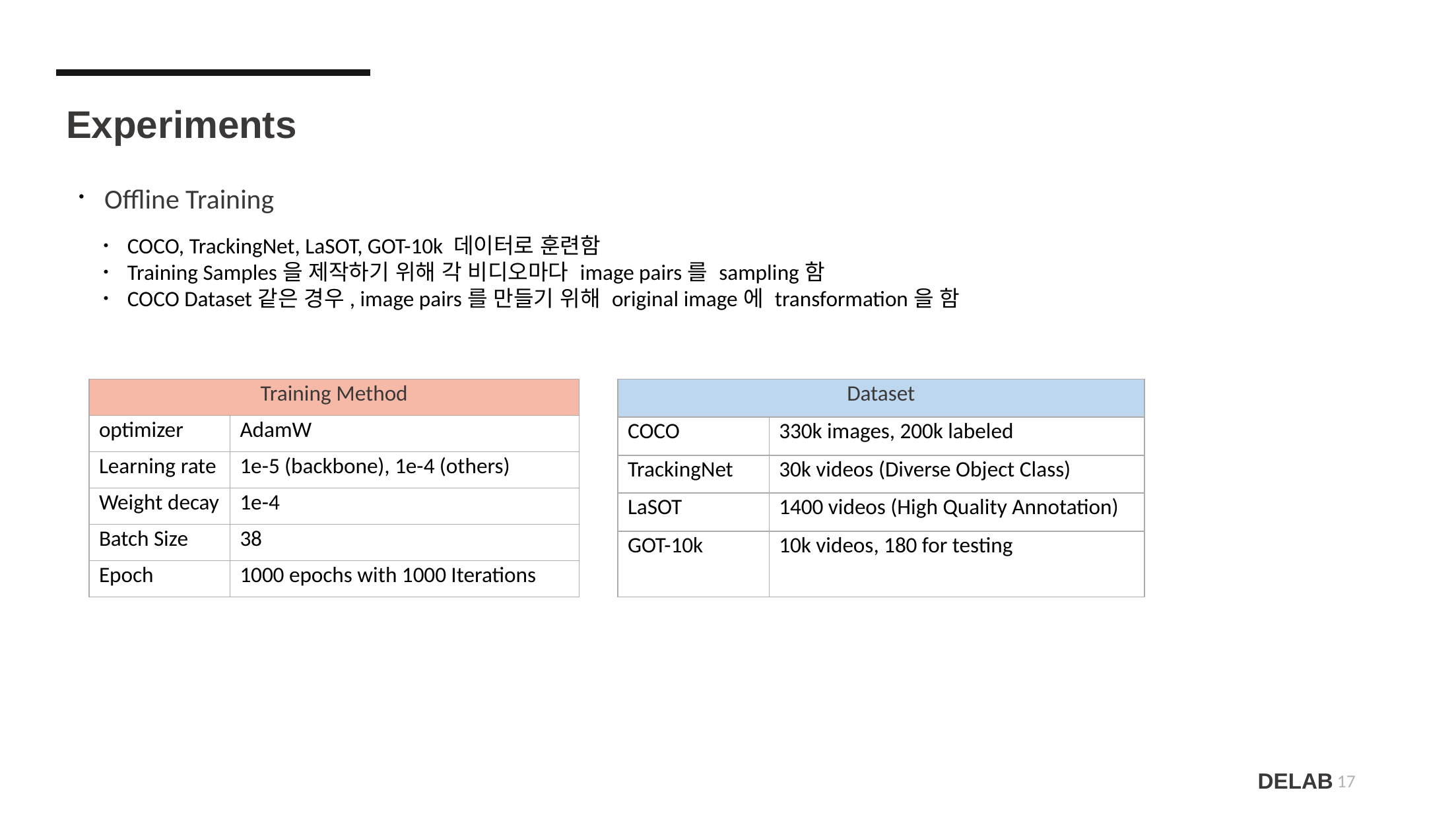

Experiments

ㆍOffline Training

    ㆍ COCO, TrackingNet, LaSOT, GOT-10k 데이터로 훈련함
    ㆍ Training Samples을 제작하기 위해 각 비디오마다 image pairs를 sampling함
    ㆍ COCO Dataset같은 경우, image pairs를 만들기 위해 original image에 transformation을 함
| Training Method |  |
| --- | --- |
| optimizer | AdamW |
| Learning rate | 1e-5 (backbone), 1e-4 (others) |
| Weight decay | 1e-4 |
| Batch Size | 38 |
| Epoch | 1000 epochs with 1000 Iterations |
| Dataset |  |
| --- | --- |
| COCO | 330k images, 200k labeled |
| TrackingNet | 30k videos (Diverse Object Class) |
| LaSOT | 1400 videos (High Quality Annotation) |
| GOT-10k | 10k videos, 180 for testing |
17
DELAB